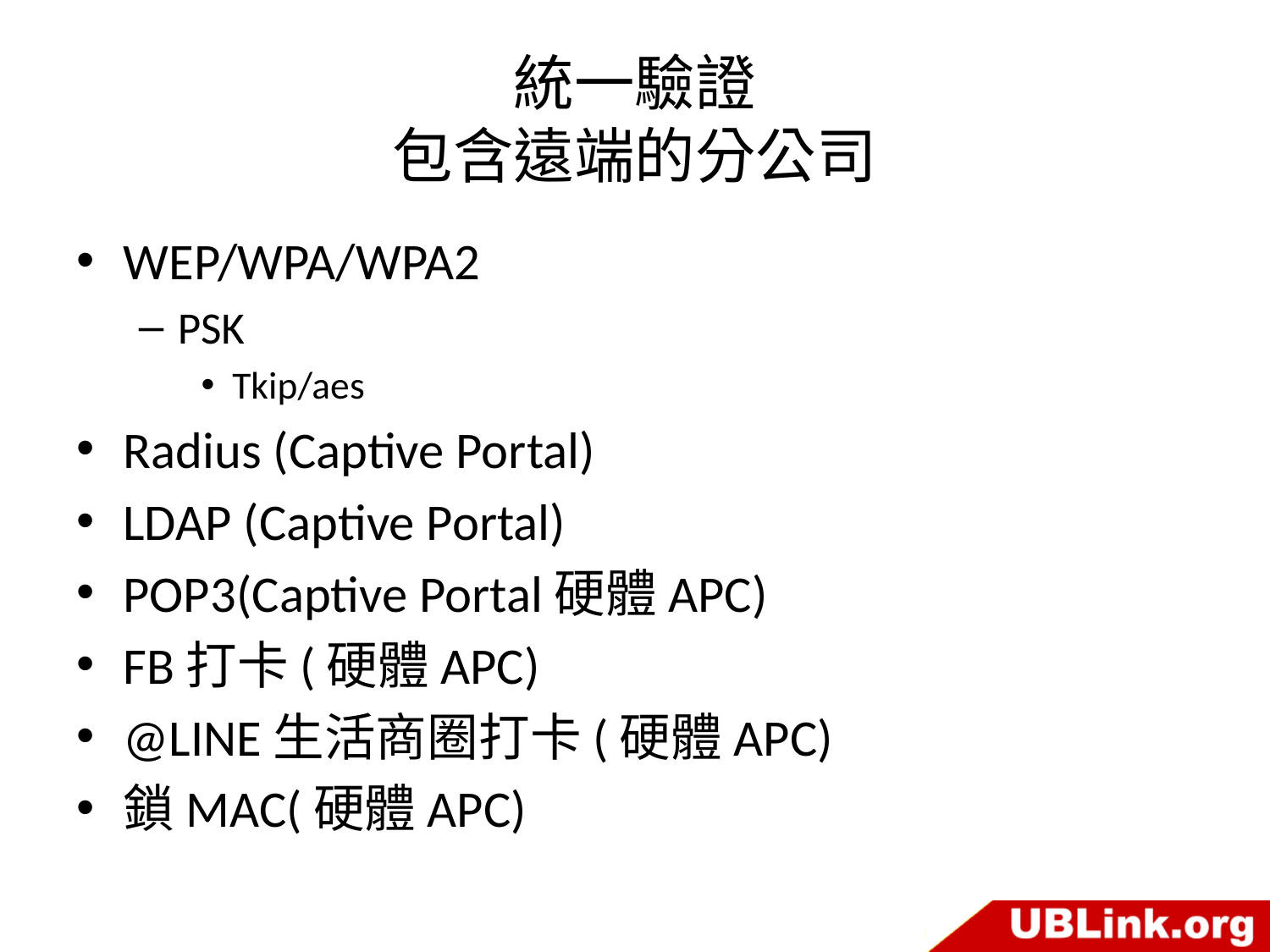

# 統一驗證 包含遠端的分公司
WEP/WPA/WPA2
PSK
Tkip/aes
Radius (Captive Portal)
LDAP (Captive Portal)
POP3(Captive Portal硬體APC)
FB打卡(硬體APC)
@LINE生活商圈打卡(硬體APC)
鎖MAC(硬體APC)